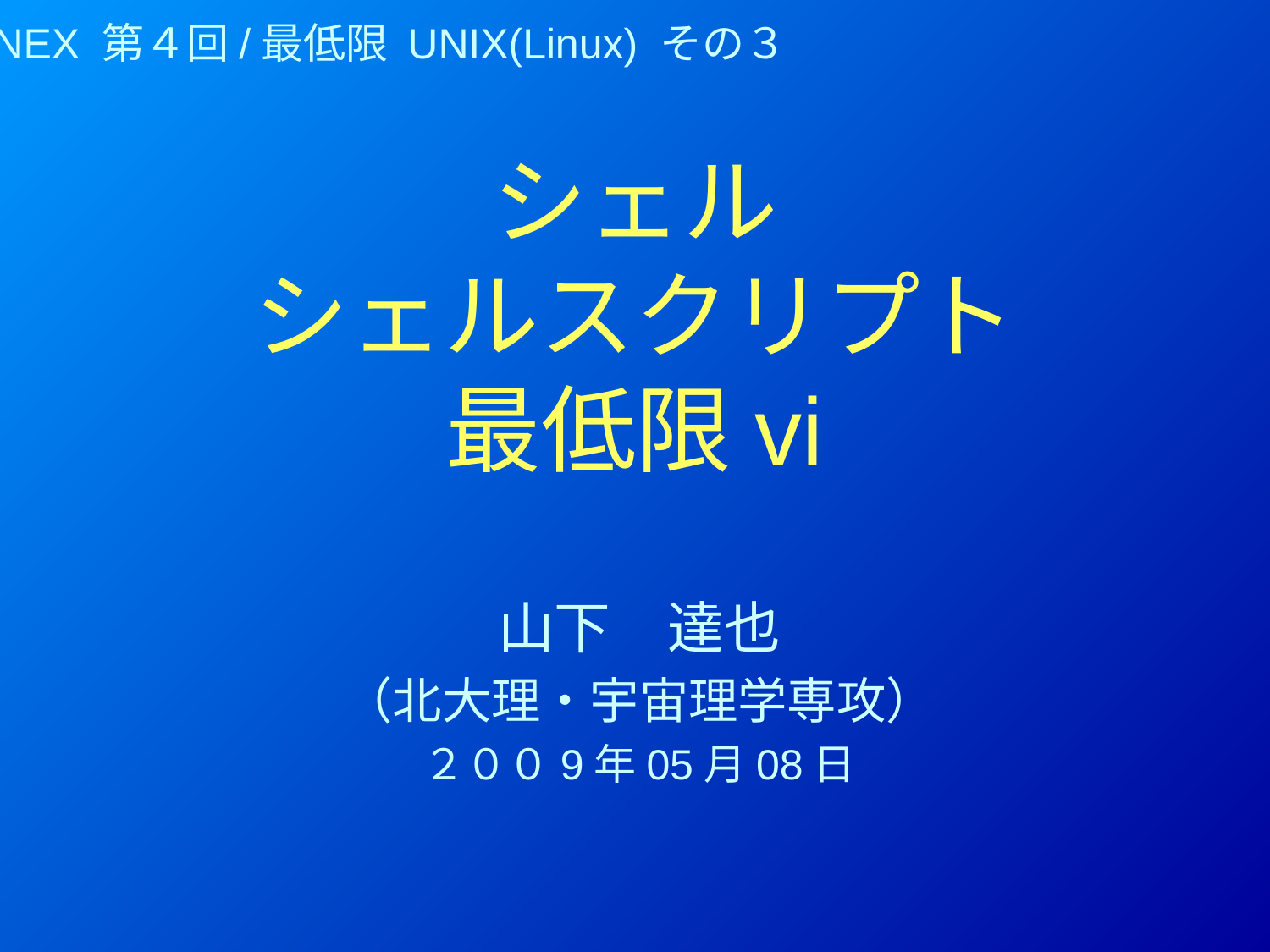

INEX 第４回/最低限 UNIX(Linux) その３
# シェル シェルスクリプト 最低限vi
山下　達也
（北大理・宇宙理学専攻）
２００9年05月08日